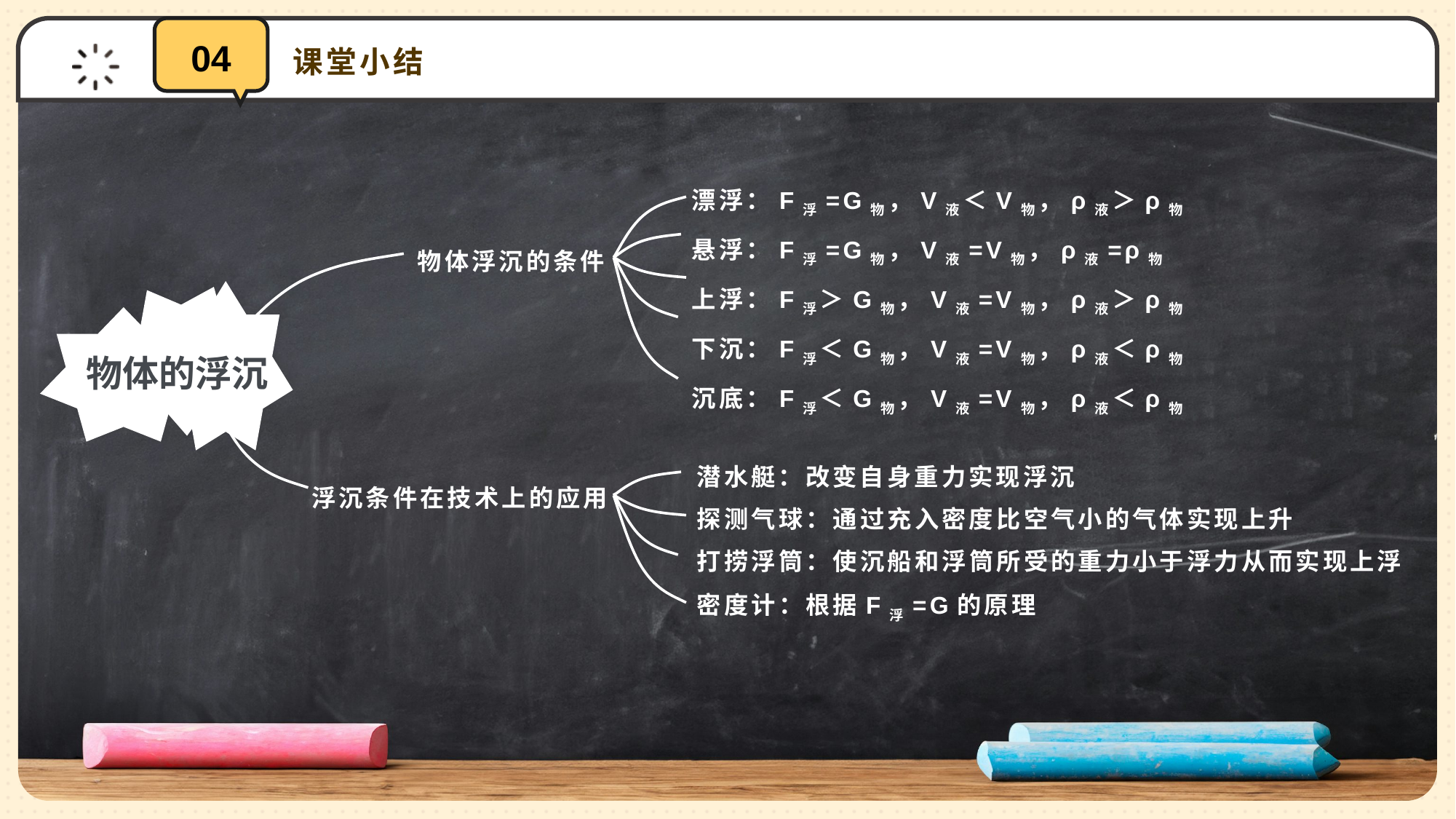

04
课堂小结
漂浮：F浮=G物，V液＜V物，ρ液＞ρ物
悬浮：F浮=G物，V液=V物，ρ液=ρ物
上浮：F浮＞G物，V液=V物，ρ液＞ρ物
下沉：F浮＜G物，V液=V物，ρ液＜ρ物
沉底：F浮＜G物，V液=V物，ρ液＜ρ物

物体浮沉的条件

物体的浮沉

潜水艇：改变自身重力实现浮沉
探测气球：通过充入密度比空气小的气体实现上升
打捞浮筒：使沉船和浮筒所受的重力小于浮力从而实现上浮
密度计：根据F浮=G的原理
浮沉条件在技术上的应用